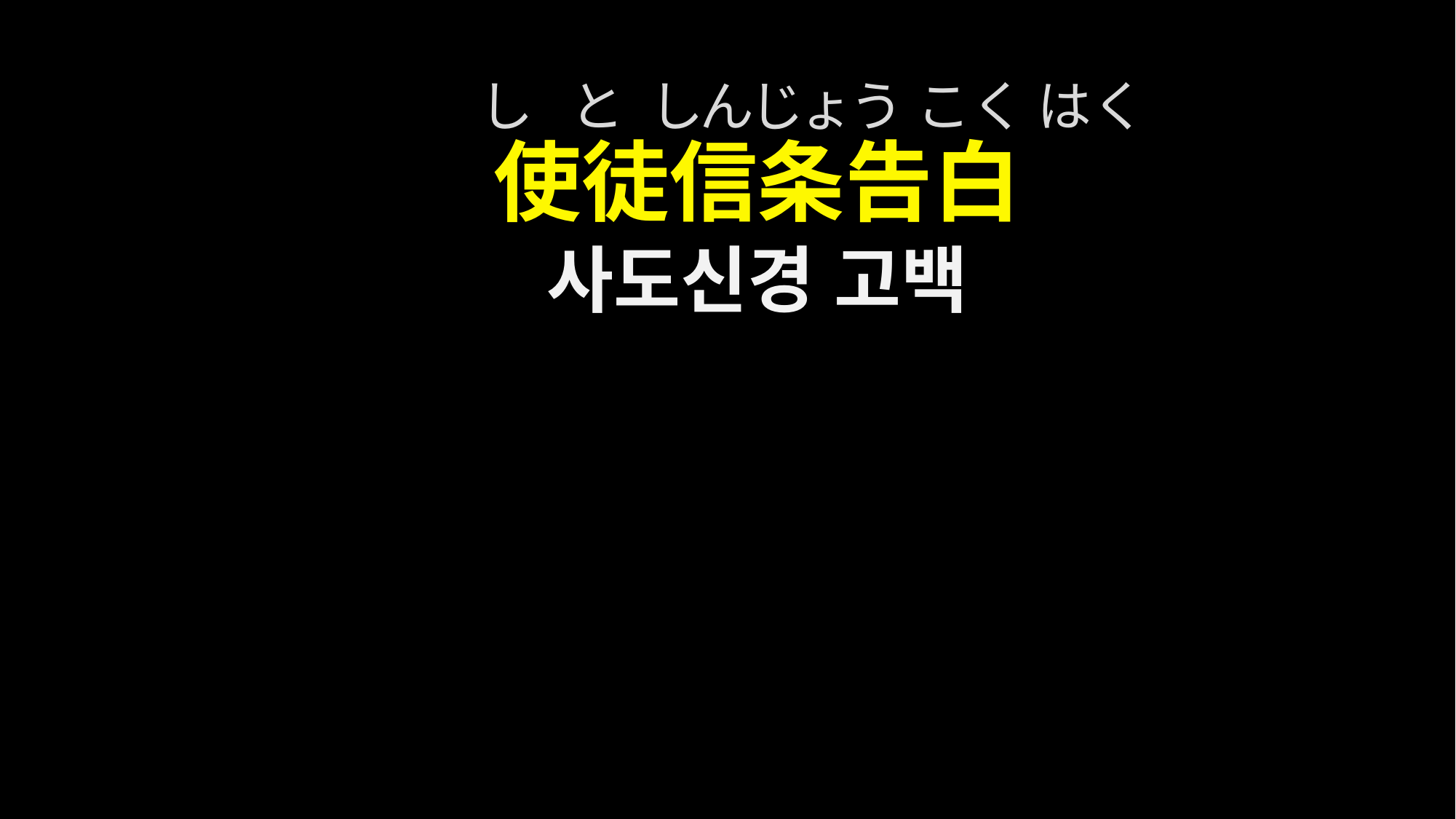

し   と  しんじょう こく はく
使徒信条告白
사도신경 고백